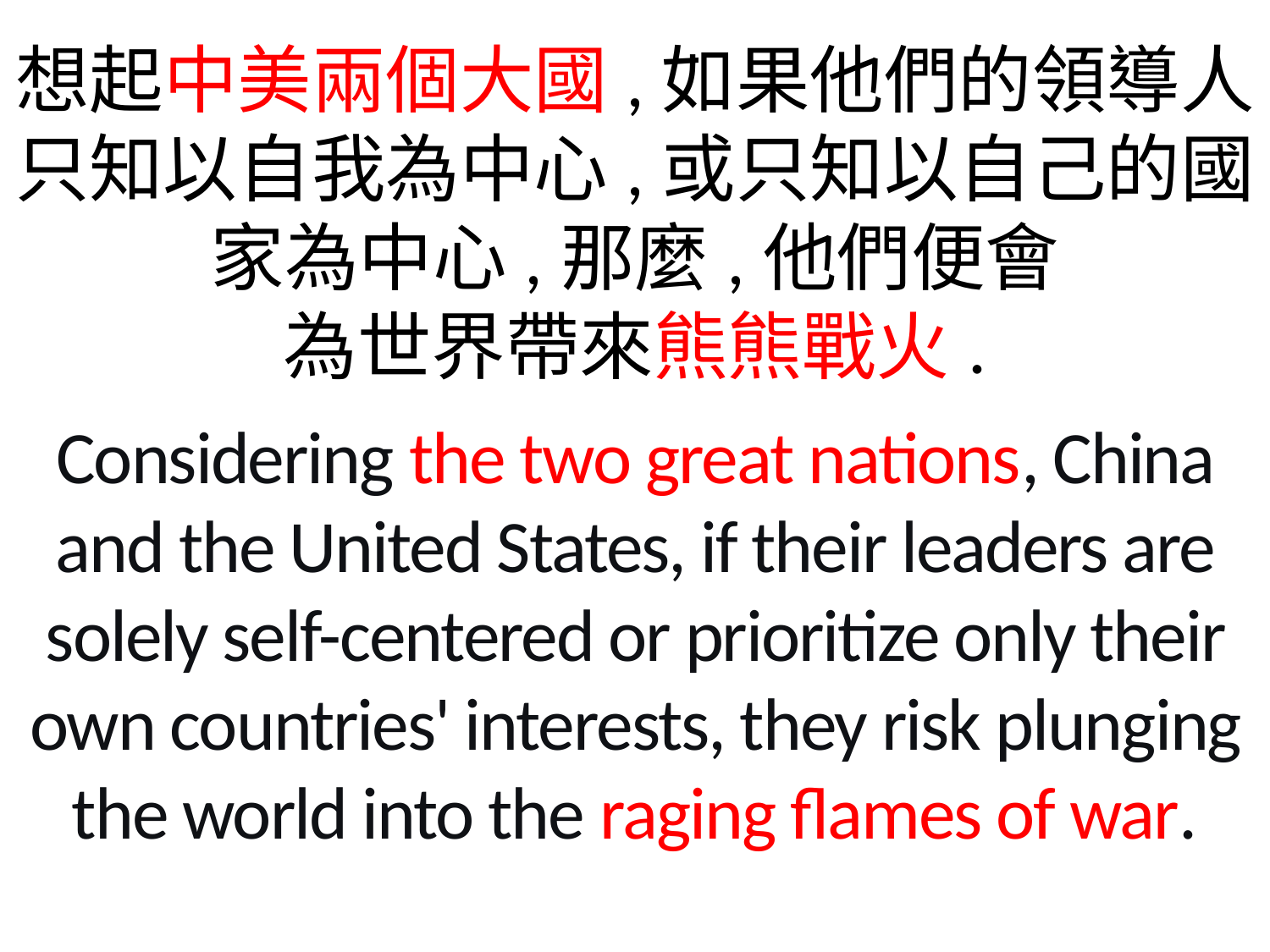

想起中美兩個大國,如果他們的領導人只知以自我為中心,或只知以自己的國家為中心,那麼,他們便會
為世界帶來熊熊戰火.
Considering the two great nations, China and the United States, if their leaders are solely self-centered or prioritize only their own countries' interests, they risk plunging the world into the raging flames of war.